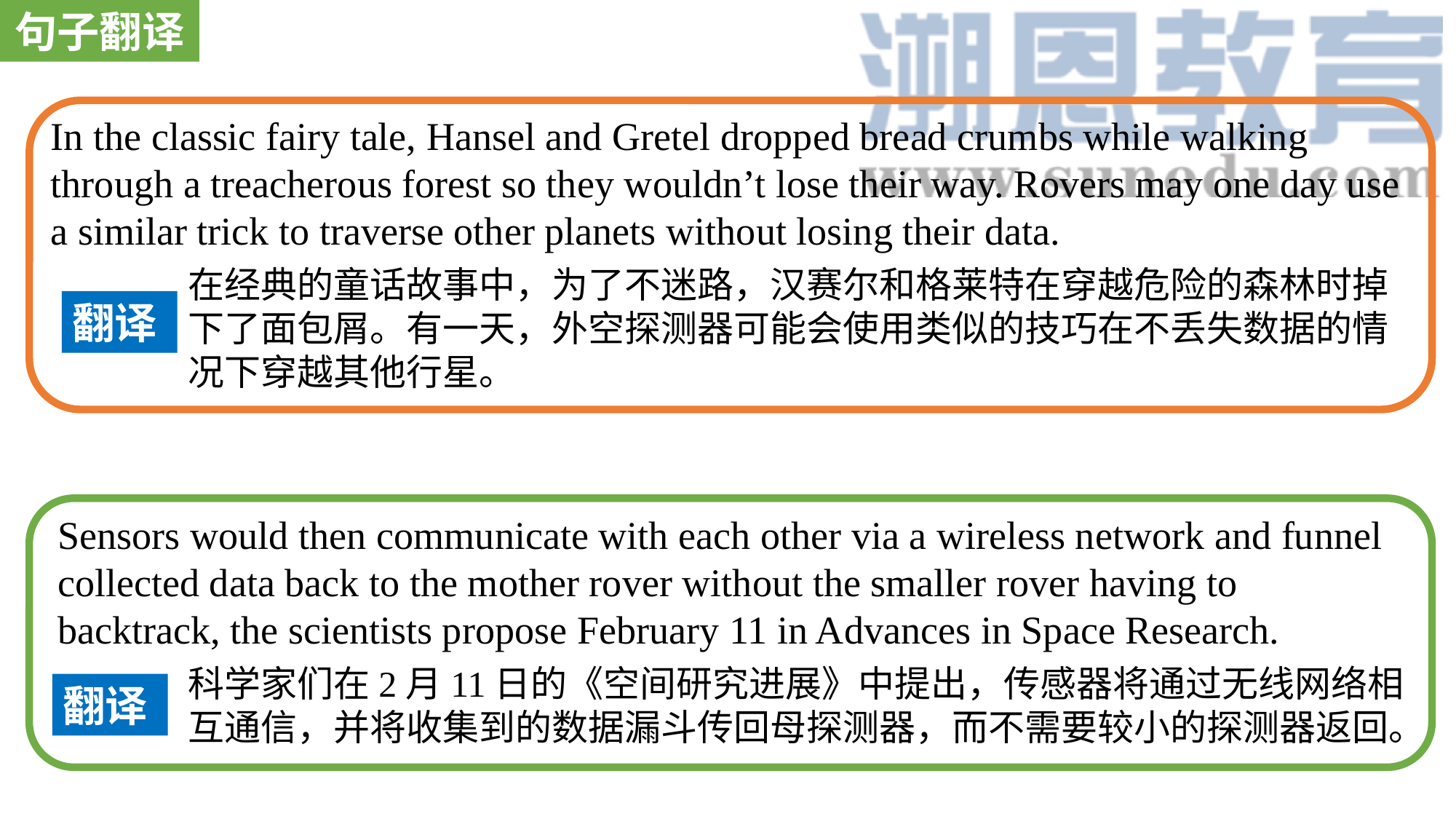

句子翻译

In the classic fairy tale, Hansel and Gretel dropped bread crumbs while walking through a treacherous forest so they wouldn’t lose their way. Rovers may one day use a similar trick to traverse other planets without losing their data.
在经典的童话故事中，为了不迷路，汉赛尔和格莱特在穿越危险的森林时掉下了面包屑。有一天，外空探测器可能会使用类似的技巧在不丢失数据的情况下穿越其他行星。
翻译

Sensors would then communicate with each other via a wireless network and funnel collected data back to the mother rover without the smaller rover having to backtrack, the scientists propose February 11 in Advances in Space Research.
科学家们在2月11日的《空间研究进展》中提出，传感器将通过无线网络相互通信，并将收集到的数据漏斗传回母探测器，而不需要较小的探测器返回。
翻译